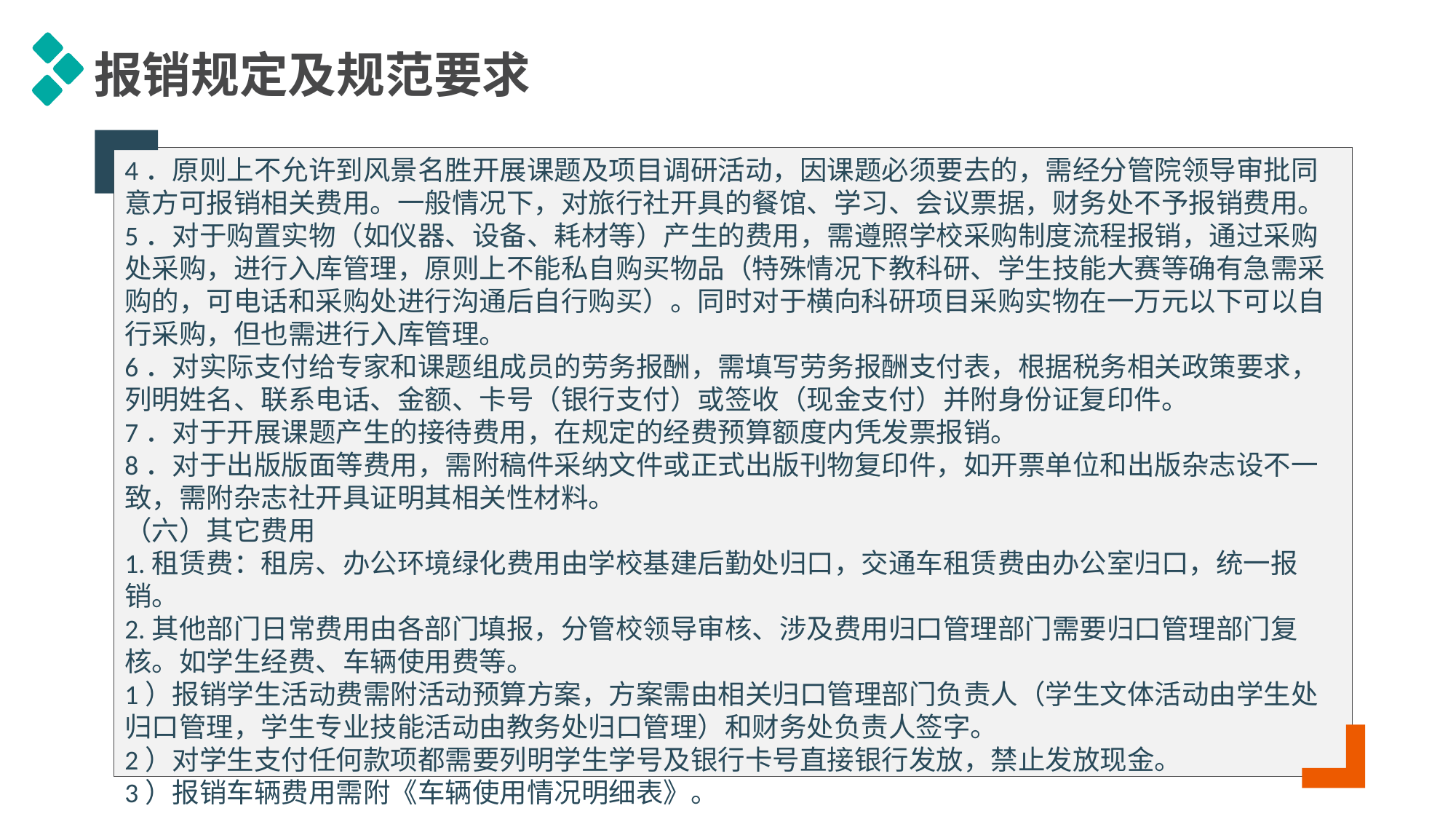

报销规定及规范要求

4．原则上不允许到风景名胜开展课题及项目调研活动，因课题必须要去的，需经分管院领导审批同意方可报销相关费用。一般情况下，对旅行社开具的餐馆、学习、会议票据，财务处不予报销费用。
5．对于购置实物（如仪器、设备、耗材等）产生的费用，需遵照学校采购制度流程报销，通过采购处采购，进行入库管理，原则上不能私自购买物品（特殊情况下教科研、学生技能大赛等确有急需采购的，可电话和采购处进行沟通后自行购买）。同时对于横向科研项目采购实物在一万元以下可以自行采购，但也需进行入库管理。
6．对实际支付给专家和课题组成员的劳务报酬，需填写劳务报酬支付表，根据税务相关政策要求，列明姓名、联系电话、金额、卡号（银行支付）或签收（现金支付）并附身份证复印件。
7．对于开展课题产生的接待费用，在规定的经费预算额度内凭发票报销。
8．对于出版版面等费用，需附稿件采纳文件或正式出版刊物复印件，如开票单位和出版杂志设不一致，需附杂志社开具证明其相关性材料。
（六）其它费用
1.租赁费：租房、办公环境绿化费用由学校基建后勤处归口，交通车租赁费由办公室归口，统一报销。
2.其他部门日常费用由各部门填报，分管校领导审核、涉及费用归口管理部门需要归口管理部门复核。如学生经费、车辆使用费等。
1）报销学生活动费需附活动预算方案，方案需由相关归口管理部门负责人（学生文体活动由学生处归口管理，学生专业技能活动由教务处归口管理）和财务处负责人签字。
2）对学生支付任何款项都需要列明学生学号及银行卡号直接银行发放，禁止发放现金。
3）报销车辆费用需附《车辆使用情况明细表》。